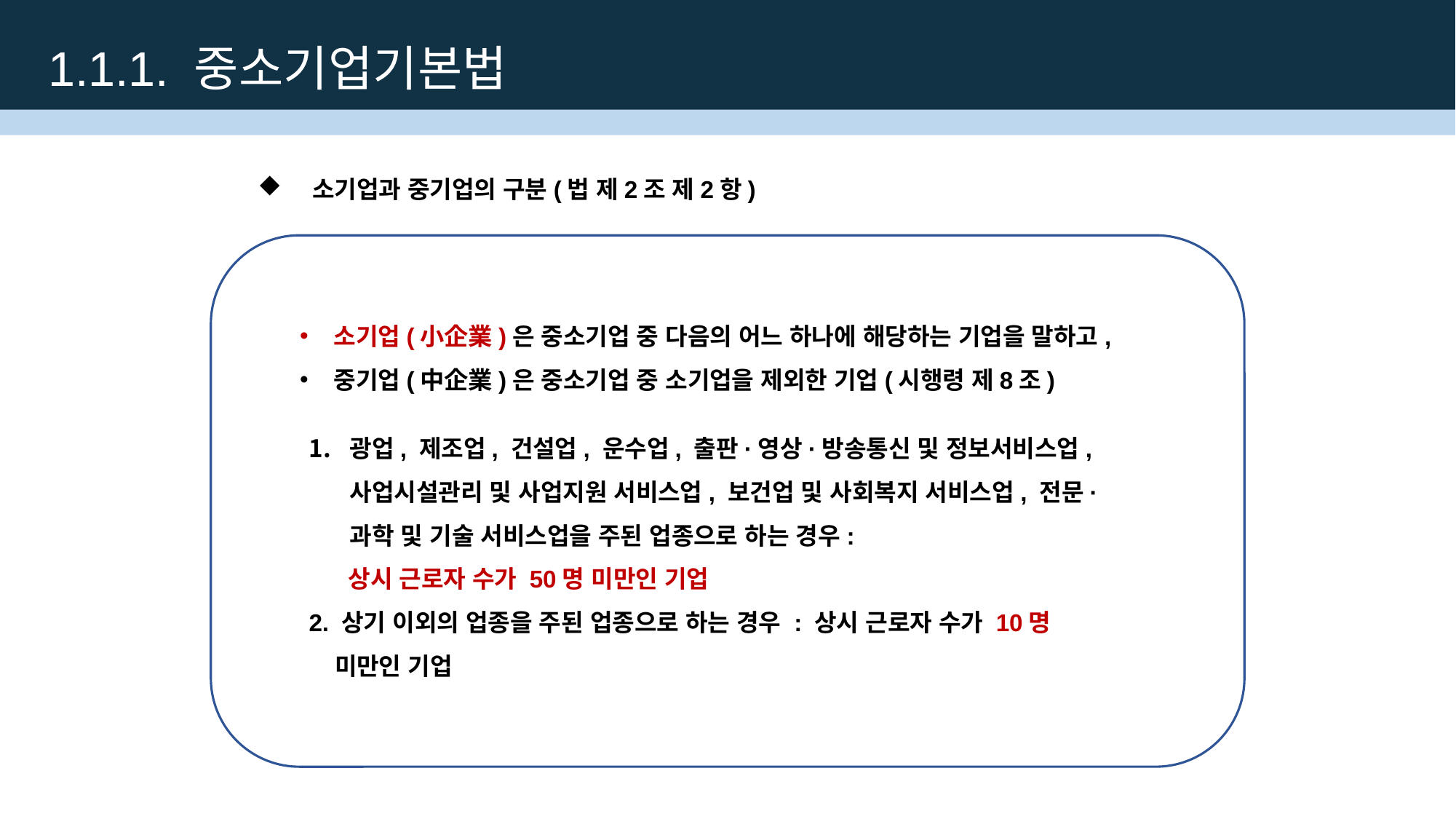

1.1.1. 중소기업기본법
소기업과 중기업의 구분(법 제2조 제2항)

소기업(小企業)은 중소기업 중 다음의 어느 하나에 해당하는 기업을 말하고,
중기업(中企業)은 중소기업 중 소기업을 제외한 기업(시행령 제8조)
광업, 제조업, 건설업, 운수업, 출판·영상·방송통신 및 정보서비스업, 사업시설관리 및 사업지원 서비스업, 보건업 및 사회복지 서비스업, 전문·과학 및 기술 서비스업을 주된 업종으로 하는 경우:
     상시 근로자 수가 50명 미만인 기업
2. 상기 이외의 업종을 주된 업종으로 하는 경우 : 상시 근로자 수가 10명
   미만인 기업